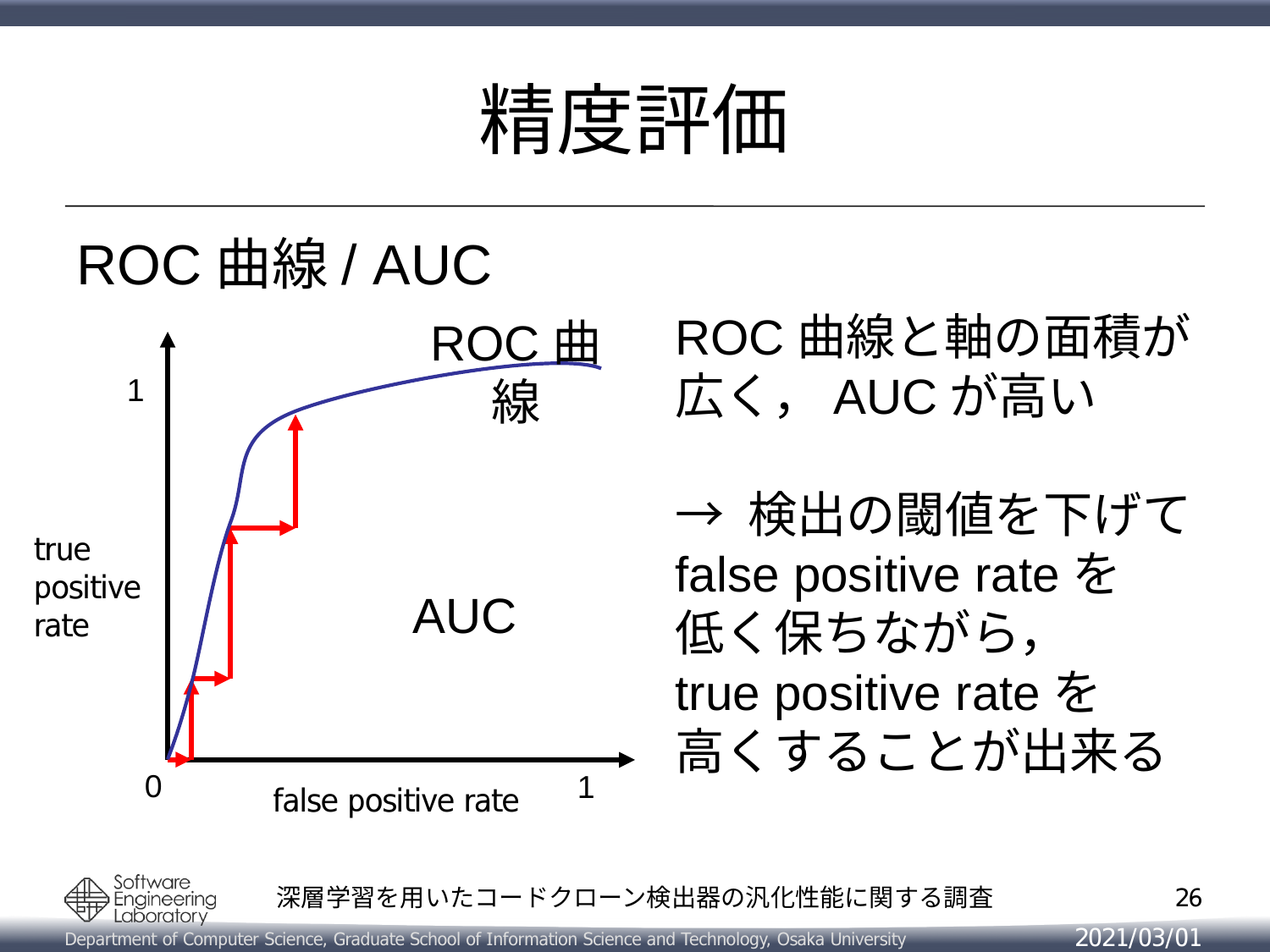

# 精度評価
ROC曲線/ AUC
ROC曲線と軸の面積が
広く，AUCが高い

→ 検出の閾値を下げて
false positive rateを
低く保ちながら，
true positive rateを
高くすることが出来る

ROC曲線
1

true positive rate
AUC
0
1
false positive rate
26
深層学習を用いたコードクローン検出器の汎化性能に関する調査
2021/03/01